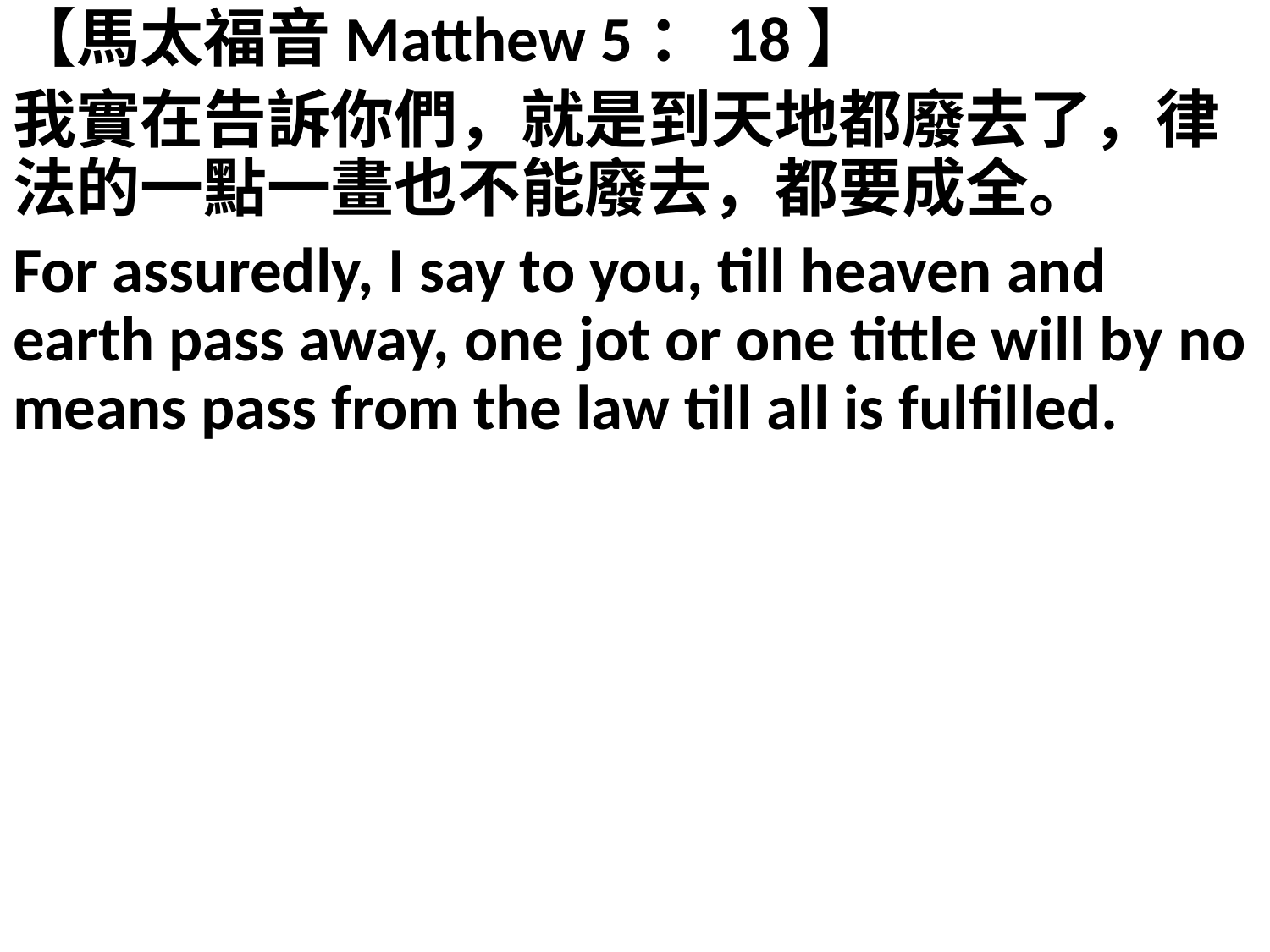

【馬太福音Matthew 5：18】
我實在告訴你們，就是到天地都廢去了，律法的一點一畫也不能廢去，都要成全。
For assuredly, I say to you, till heaven and earth pass away, one jot or one tittle will by no means pass from the law till all is fulfilled.